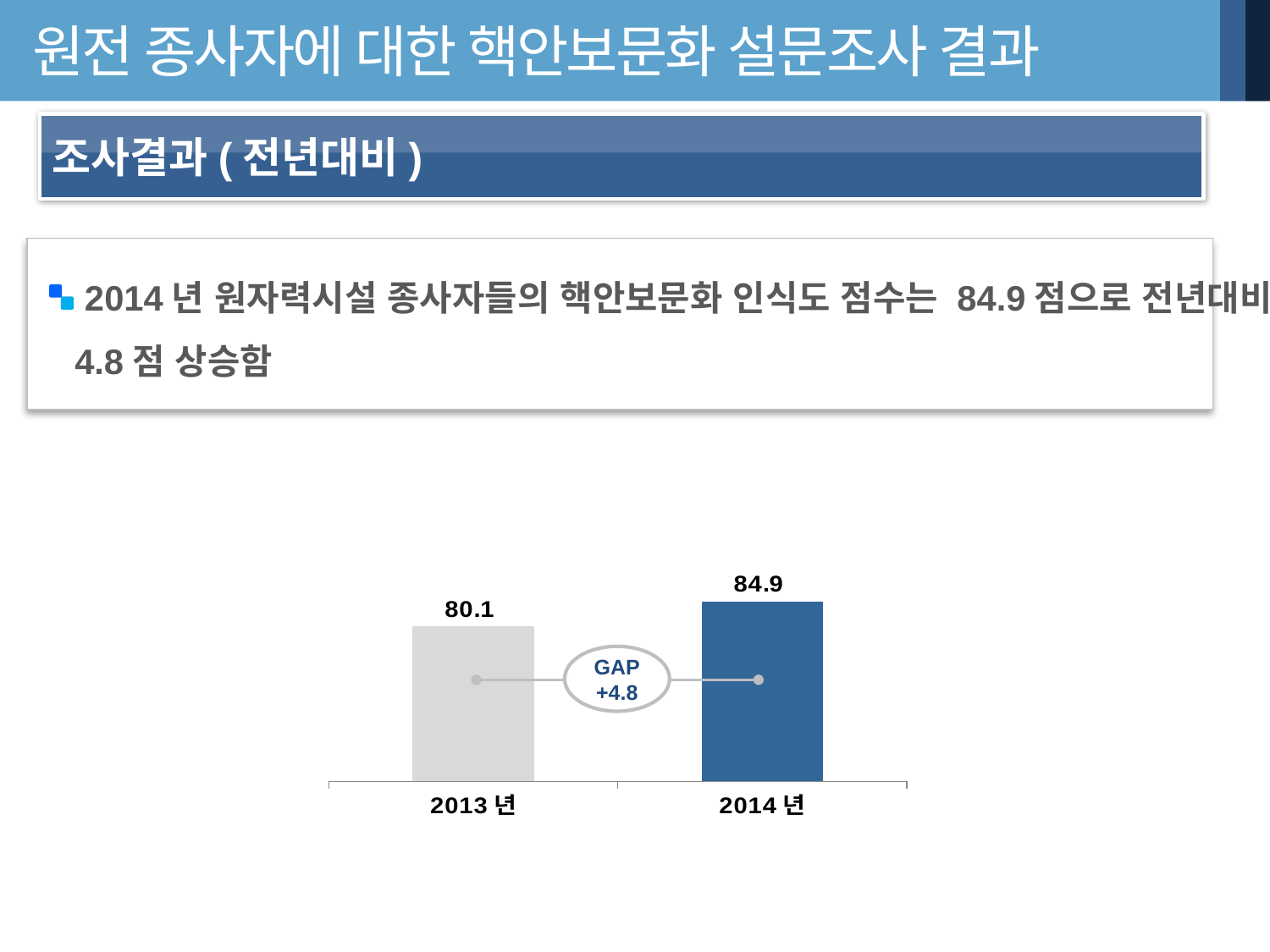

# 원전 종사자에 대한 핵안보문화 설문조사 결과
조사결과(전년대비)

 2014년 원자력시설 종사자들의 핵안보문화 인식도 점수는 84.9점으로 전년대비 4.8점 상승함

### Chart

| Category | ■ 핵안보문화 인식도 |
|---|---|
| 2013년 | 80.1 |
| 2014년 | 84.89510489510488 |
GAP
+4.8